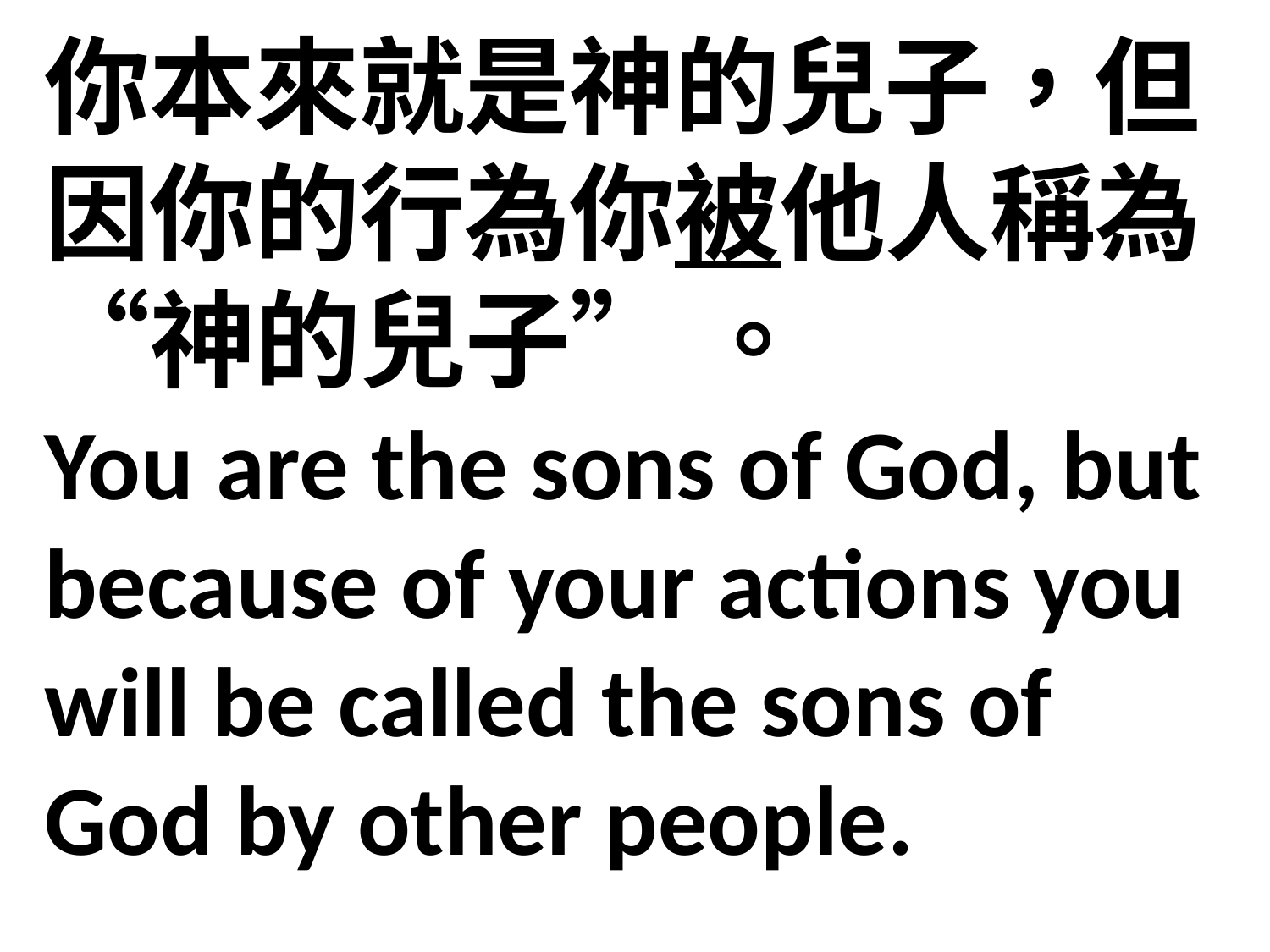

你本來就是神的兒子，但因你的行為你被他人稱為“神的兒子” 。
You are the sons of God, but because of your actions you will be called the sons of God by other people.